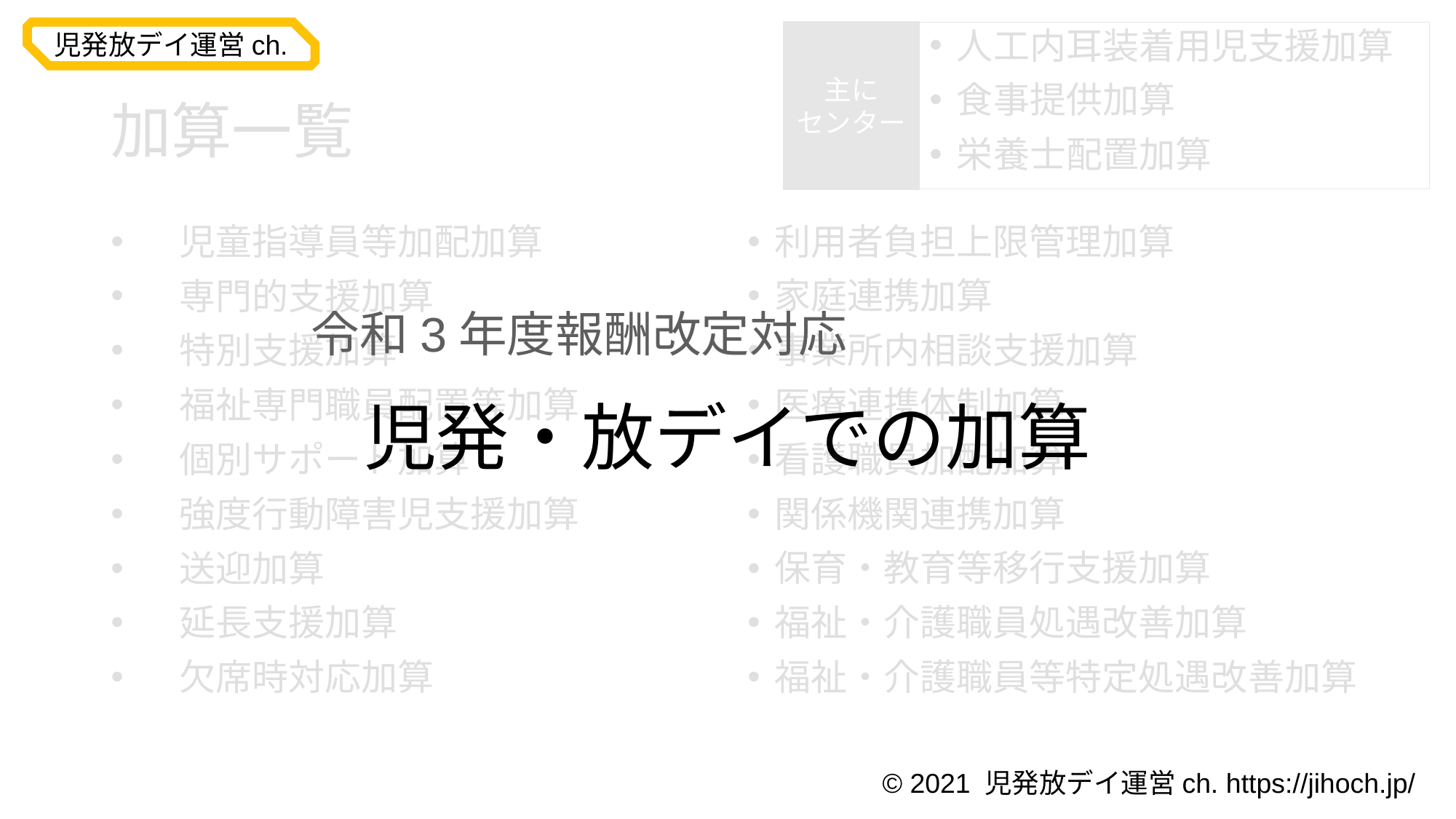

主に
センター
人工内耳装着用児支援加算
食事提供加算
栄養士配置加算
加算一覧
児童指導員等加配加算
専門的支援加算
特別支援加算
福祉専門職員配置等加算
個別サポート加算
強度行動障害児支援加算
送迎加算
延長支援加算
欠席時対応加算
利用者負担上限管理加算
家庭連携加算
事業所内相談支援加算
医療連携体制加算
看護職員加配加算
関係機関連携加算
保育・教育等移行支援加算
福祉・介護職員処遇改善加算
福祉・介護職員等特定処遇改善加算
児発・放デイでの加算
令和3年度報酬改定対応